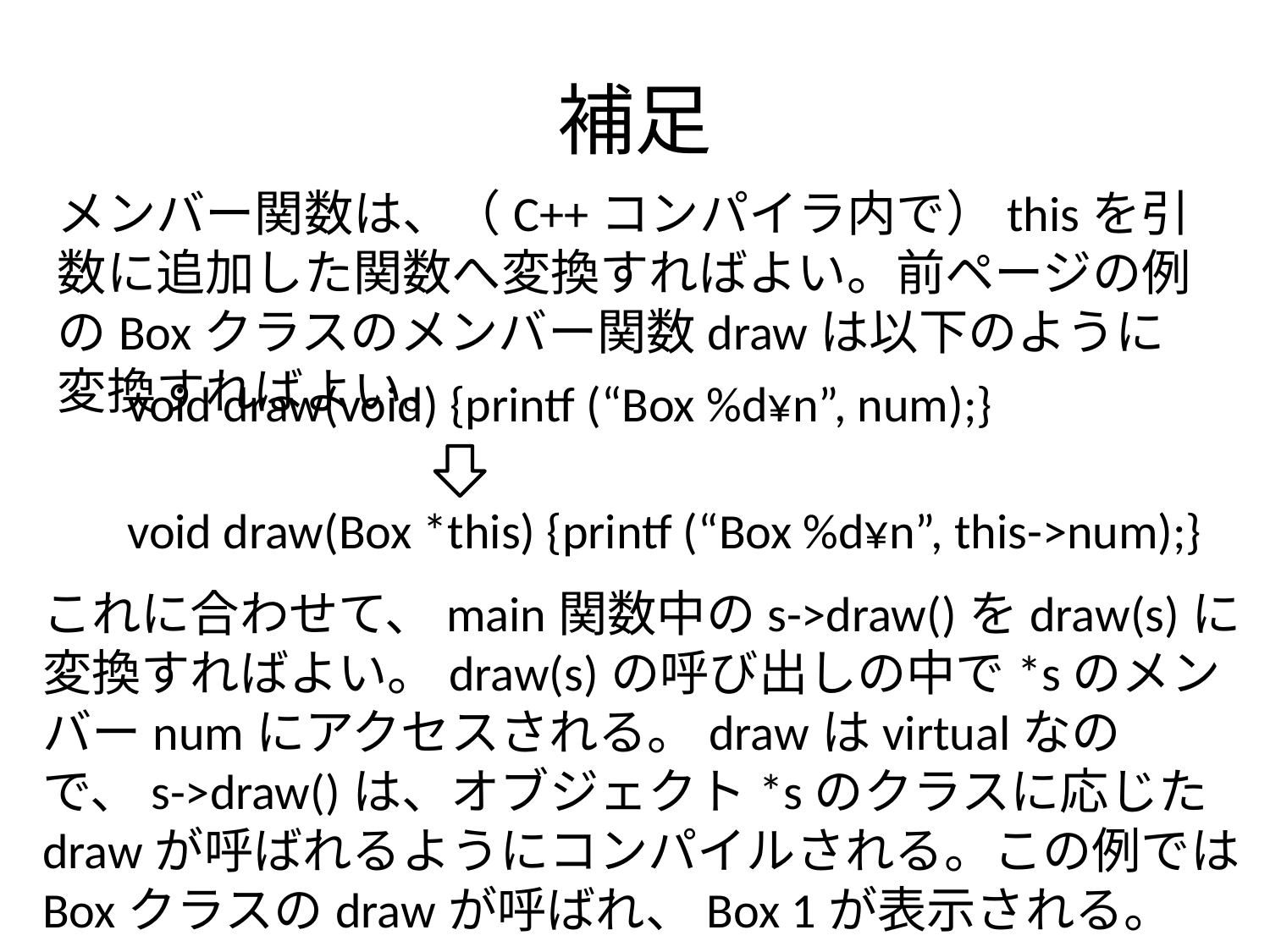

# 補足
メンバー関数は、（C++コンパイラ内で）thisを引数に追加した関数へ変換すればよい。前ページの例のBoxクラスのメンバー関数drawは以下のように変換すればよい。
void draw(void) {printf (“Box %d¥n”, num);}

void draw(Box *this) {printf (“Box %d¥n”, this->num);}
これに合わせて、main関数中のs->draw()をdraw(s)に変換すればよい。draw(s)の呼び出しの中で*sのメンバーnumにアクセスされる。drawはvirtualなので、s->draw()は、オブジェクト*sのクラスに応じたdrawが呼ばれるようにコンパイルされる。この例ではBoxクラスのdrawが呼ばれ、Box 1が表示される。